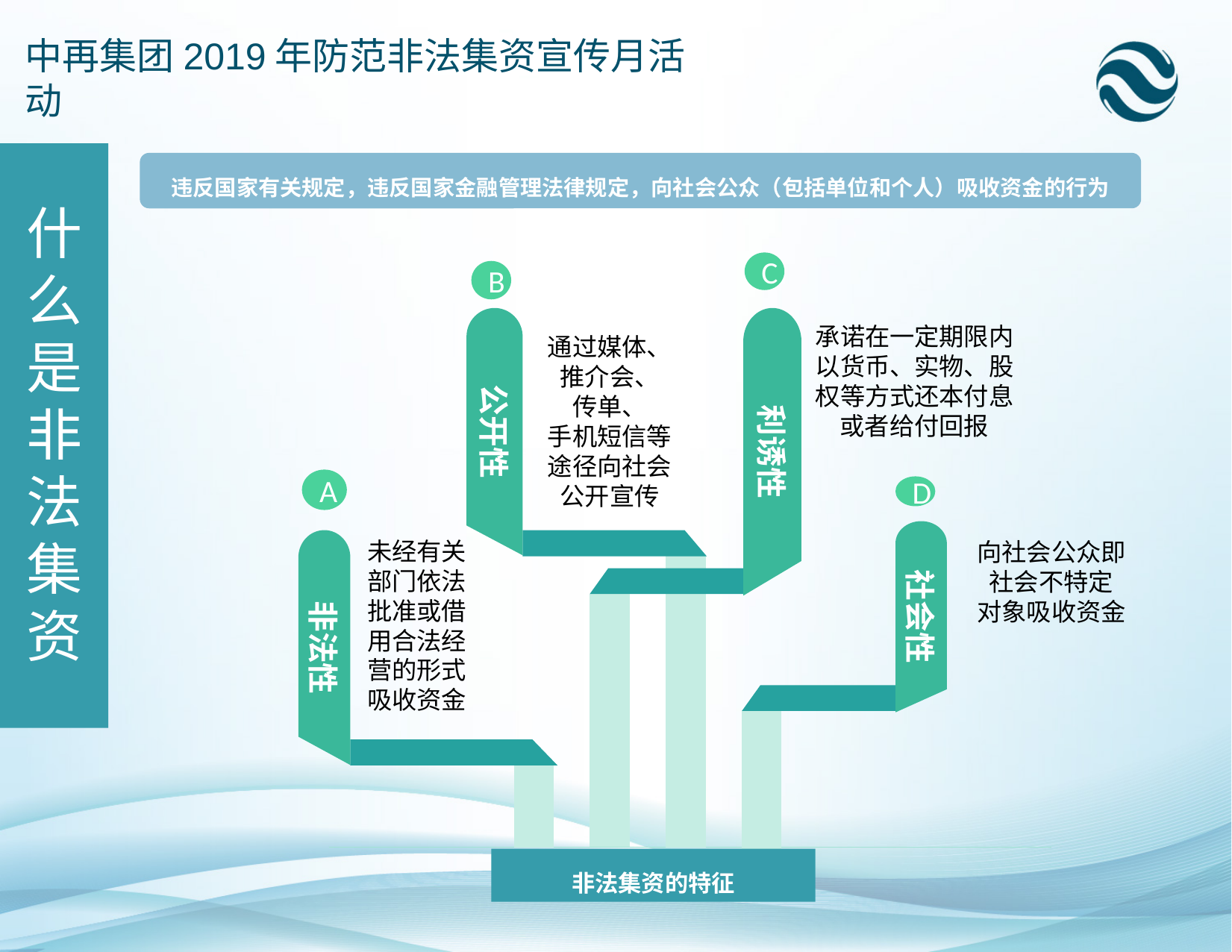

中再集团2019年防范非法集资宣传月活动

违反国家有关规定，违反国家金融管理法律规定，向社会公众（包括单位和个人）吸收资金的行为
什么是非法集资
C
B
公开性
利诱性
承诺在一定期限内以货币、实物、股权等方式还本付息或者给付回报
通过媒体、推介会、
传单、
手机短信等途径向社会公开宣传
A
D
社会性
非法性
未经有关部门依法批准或借用合法经营的形式吸收资金

向社会公众即社会不特定
对象吸收资金

非法集资的特征